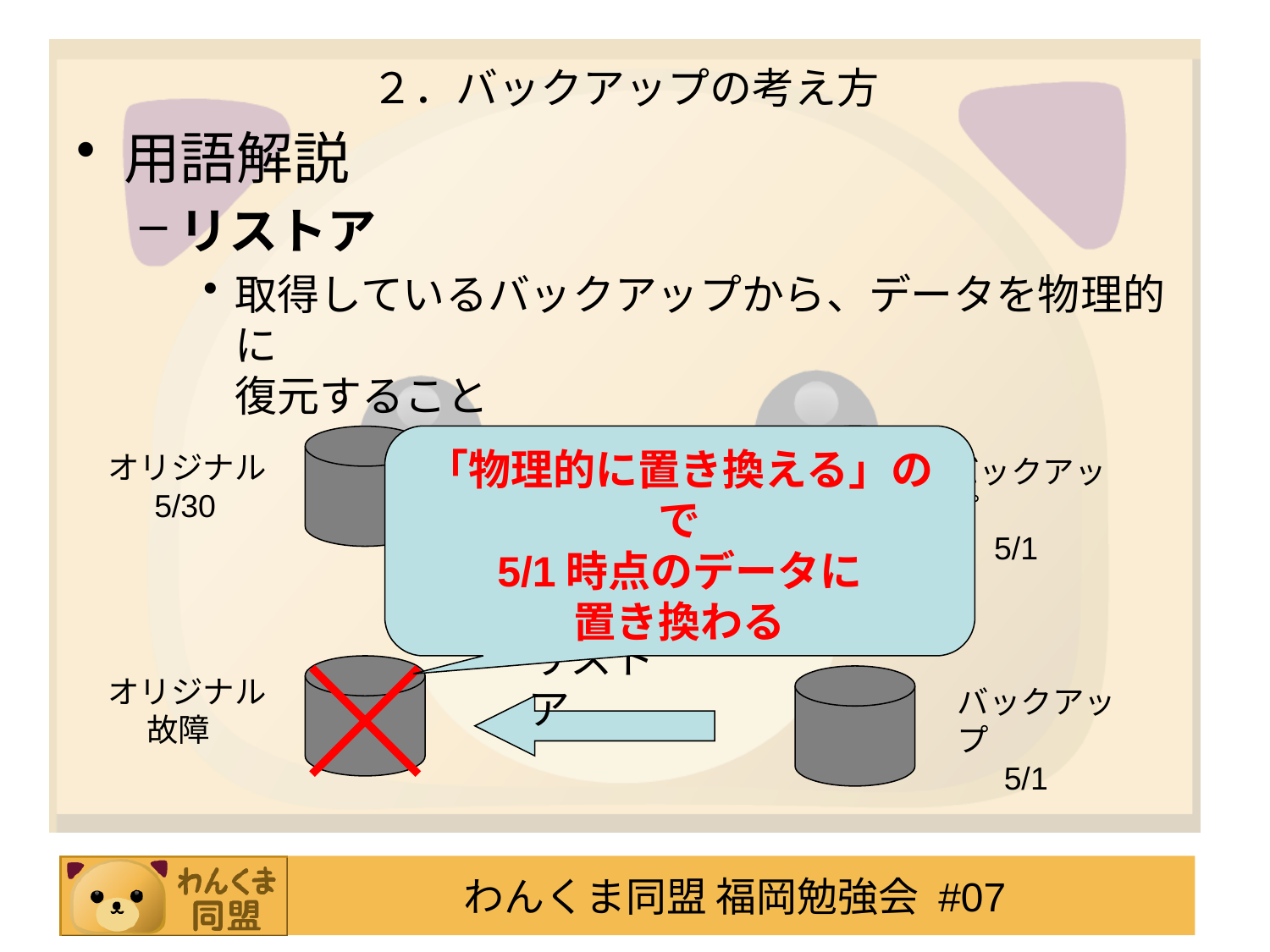

# ２．バックアップの考え方
用語解説
リストア
取得しているバックアップから、データを物理的に
復元すること
「物理的に置き換える」ので
5/1時点のデータに
置き換わる

オリジナル
　 5/30
バックアップ
　 5/1
リストア

オリジナル
　 故障

バックアップ
　 5/1